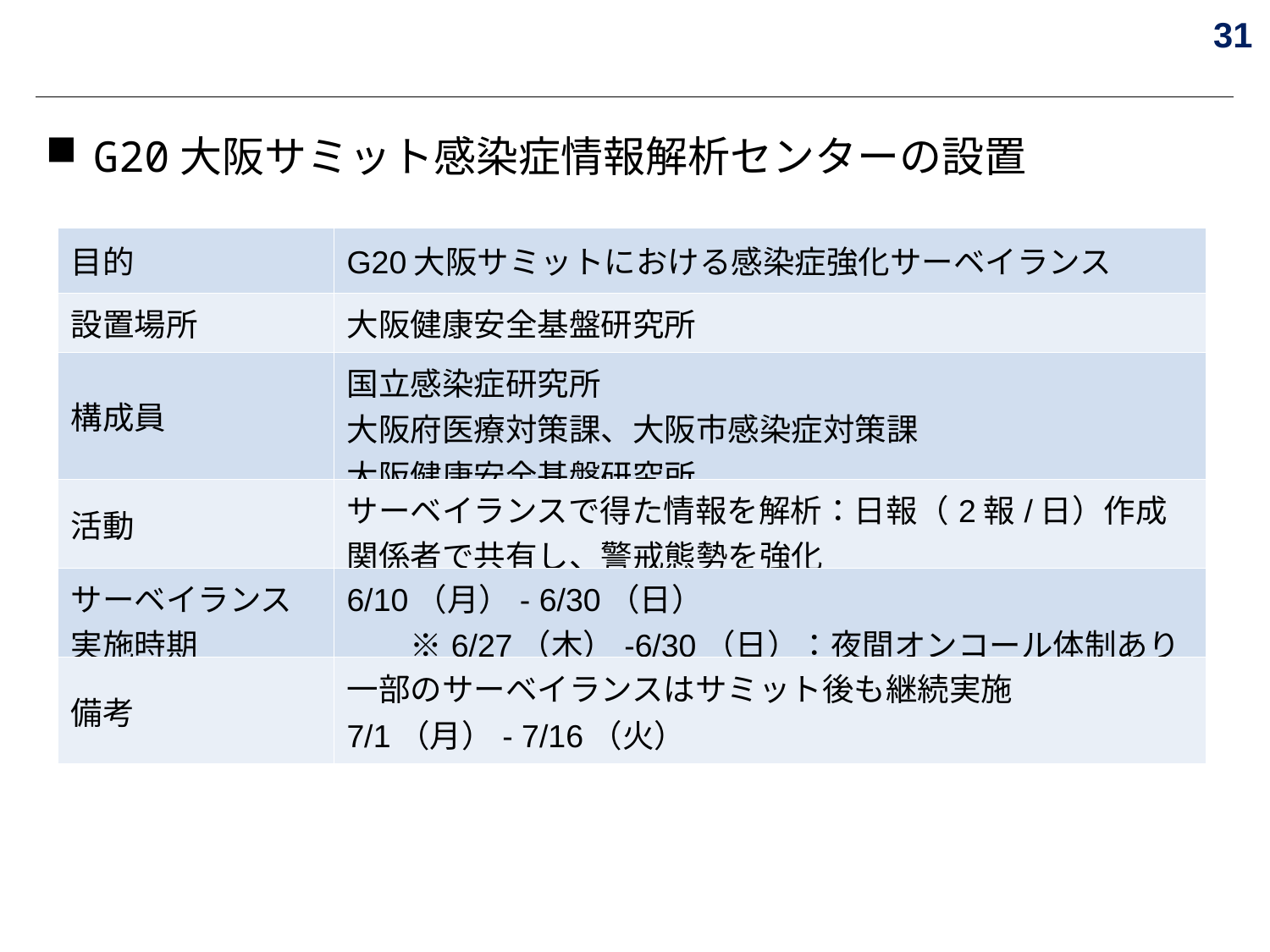

31
G20大阪サミット感染症情報解析センターの設置
| 目的 | G20大阪サミットにおける感染症強化サーベイランス |
| --- | --- |
| 設置場所 | 大阪健康安全基盤研究所 |
| 構成員 | 国立感染症研究所 大阪府医療対策課、大阪市感染症対策課 大阪健康安全基盤研究所 |
| 活動 | サーベイランスで得た情報を解析：日報（2報/日）作成 関係者で共有し、警戒態勢を強化 |
| サーベイランス 実施時期 | 6/10（月）- 6/30（日）　　 　　※6/27（木）-6/30（日）：夜間オンコール体制あり |
| 備考 | 一部のサーベイランスはサミット後も継続実施 7/1（月）- 7/16（火） |